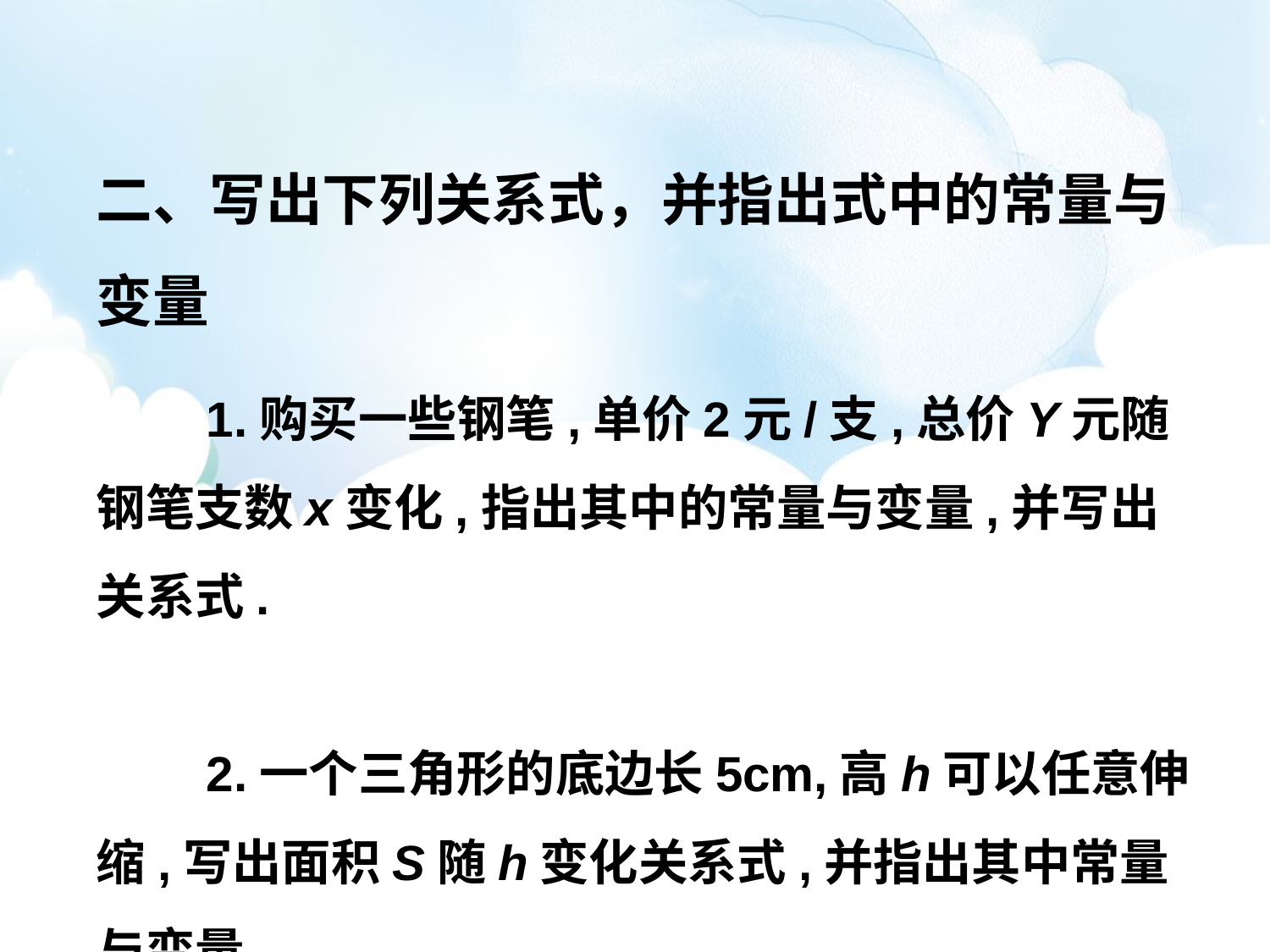

二、写出下列关系式，并指出式中的常量与变量
        1.购买一些钢笔,单价2元/支,总价Y元随钢笔支数x变化,指出其中的常量与变量,并写出关系式.

        2.一个三角形的底边长5cm,高h可以任意伸缩,写出面积S随h变化关系式,并指出其中常量与变量.